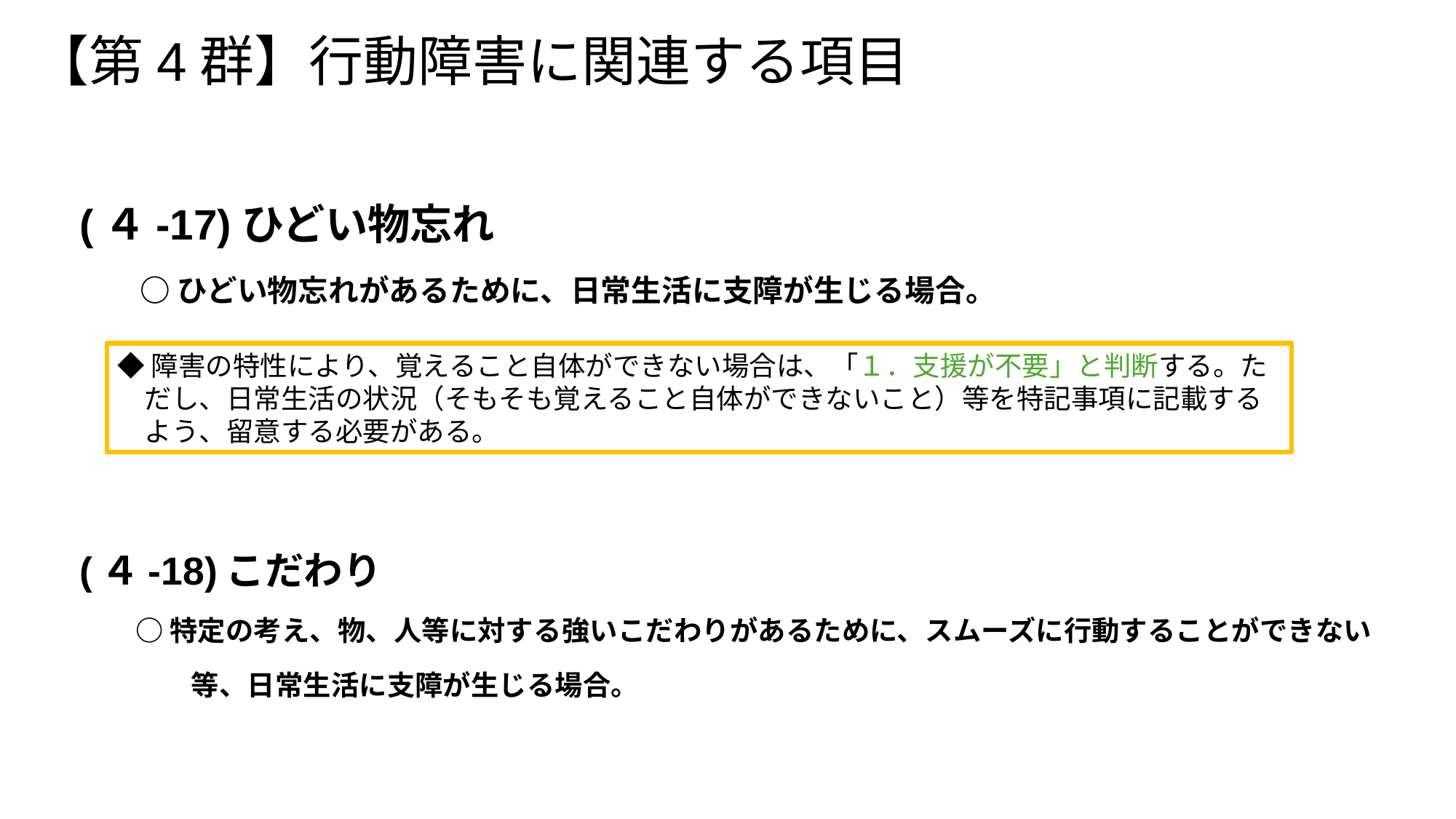

# 【第4群】行動障害に関連する項目
(４-17)ひどい物忘れ
　　○ ひどい物忘れがあるために、日常生活に支障が生じる場合。
◆障害の特性により、覚えること自体ができない場合は、「１．支援が不要」と判断する。た
　だし、日常生活の状況（そもそも覚えること自体ができないこと）等を特記事項に記載する
　よう、留意する必要がある。
(４-18)こだわり
　　○ 特定の考え、物、人等に対する強いこだわりがあるために、スムーズに行動することができない
　　　　等、日常生活に支障が生じる場合。